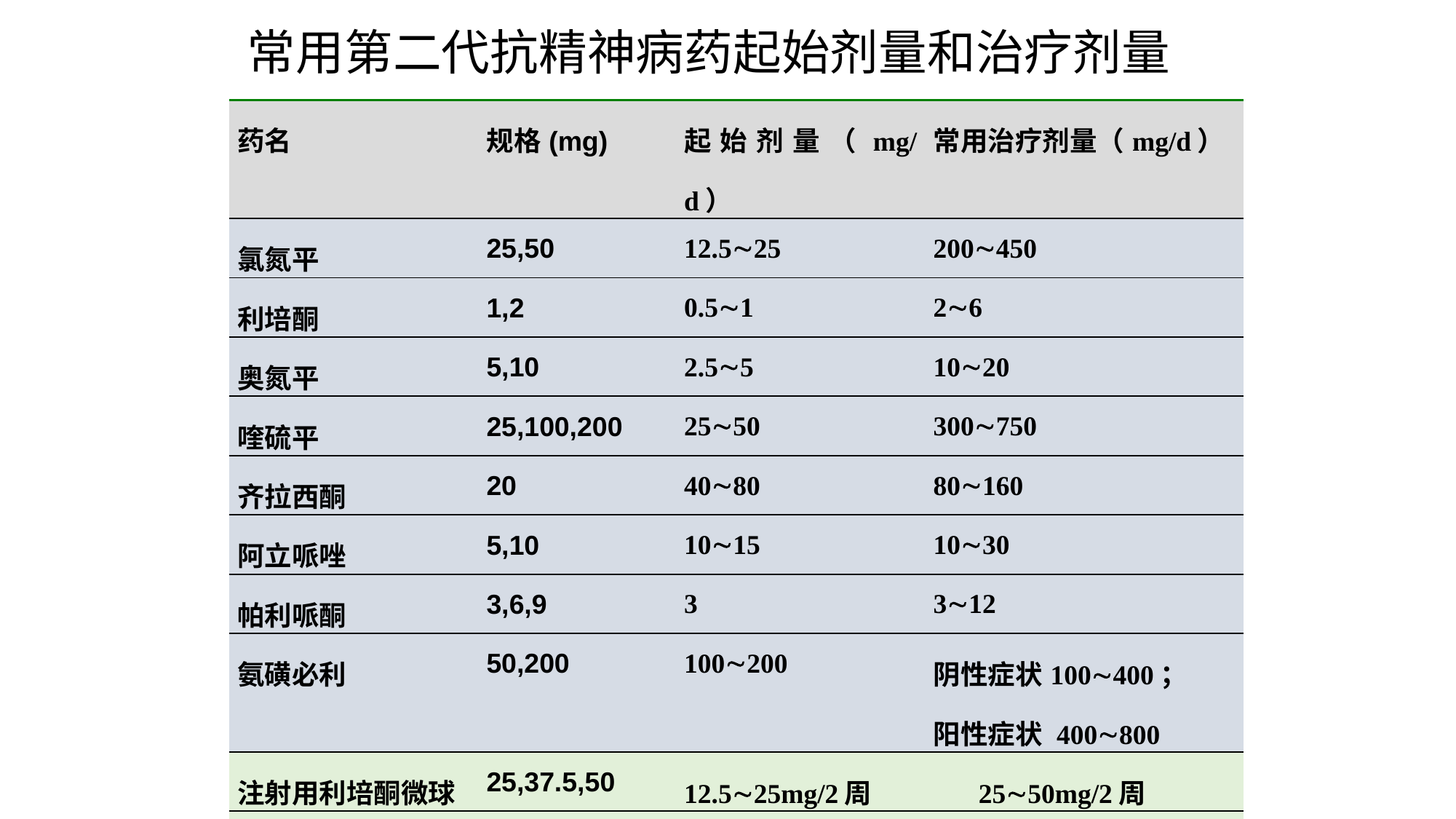

47
# 常用第二代抗精神病药起始剂量和治疗剂量
| 药名 | 规格(mg) | 起始剂量（mg/d） | 常用治疗剂量（mg/d） |
| --- | --- | --- | --- |
| 氯氮平 | 25,50 | 12.5∼25 | 200∼450 |
| 利培酮 | 1,2 | 0.5∼1 | 2∼6 |
| 奥氮平 | 5,10 | 2.5∼5 | 10∼20 |
| 喹硫平 | 25,100,200 | 25∼50 | 300∼750 |
| 齐拉西酮 | 20 | 40∼80 | 80∼160 |
| 阿立哌唑 | 5,10 | 10∼15 | 10∼30 |
| 帕利哌酮 | 3,6,9 | 3 | 3∼12 |
| 氨磺必利 | 50,200 | 100∼200 | 阴性症状100∼400； 阳性症状 400∼800 |
| 注射用利培酮微球 | 25,37.5,50 | 12.5∼25mg/2周 25∼50mg/2周 |  |
| 棕榈酸帕利哌酮 注射液 | 75,100,150 | 第1天第1针150mg；第8天第2针100mg（三角肌）；第35天第3针75∼150mg（三角肌或臀肌），随后每月注射1次 |  |